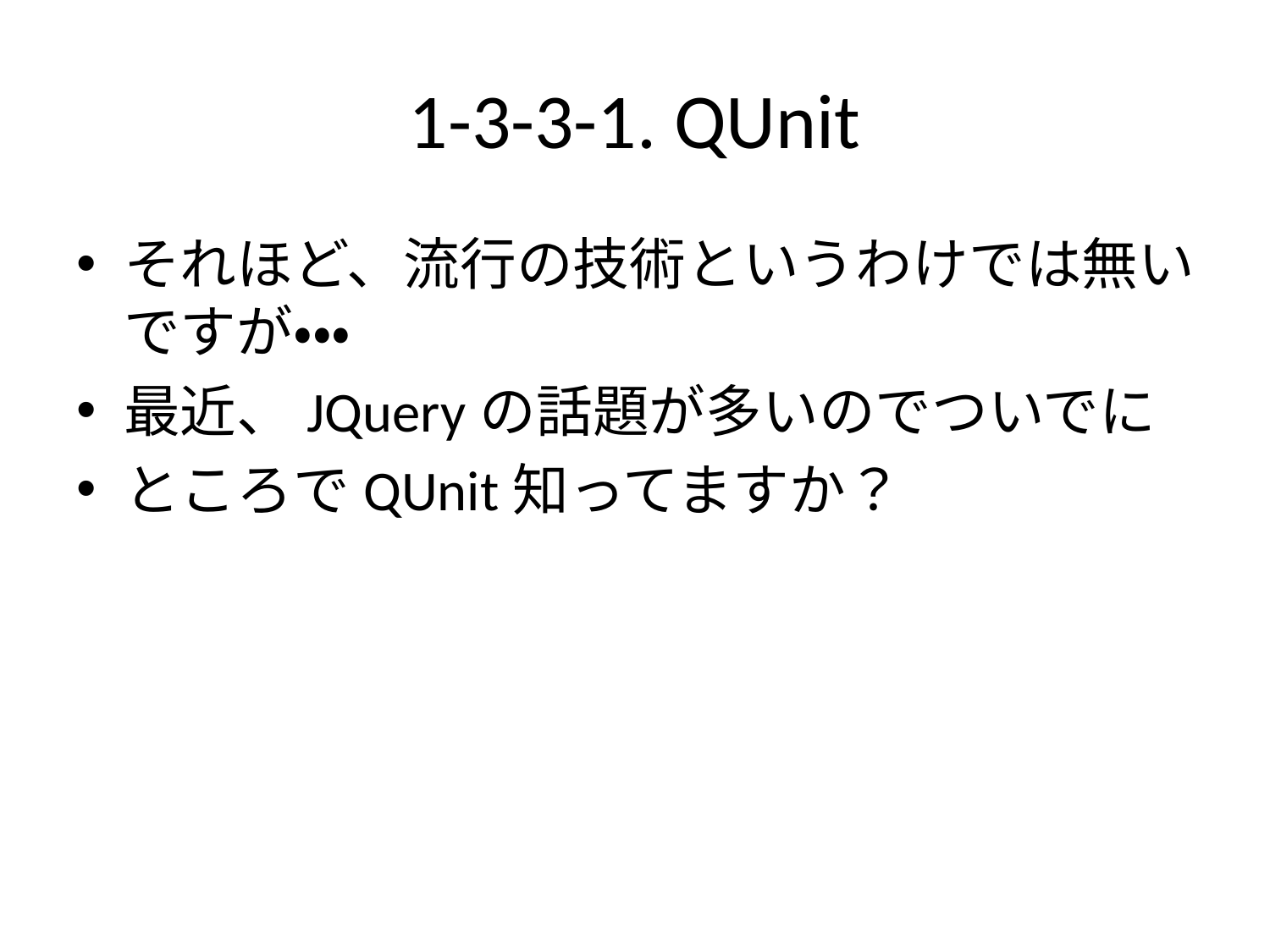

# 1-3-3-1. QUnit
それほど、流行の技術というわけでは無いですが・・・
最近、JQueryの話題が多いのでついでに
ところでQUnit知ってますか？